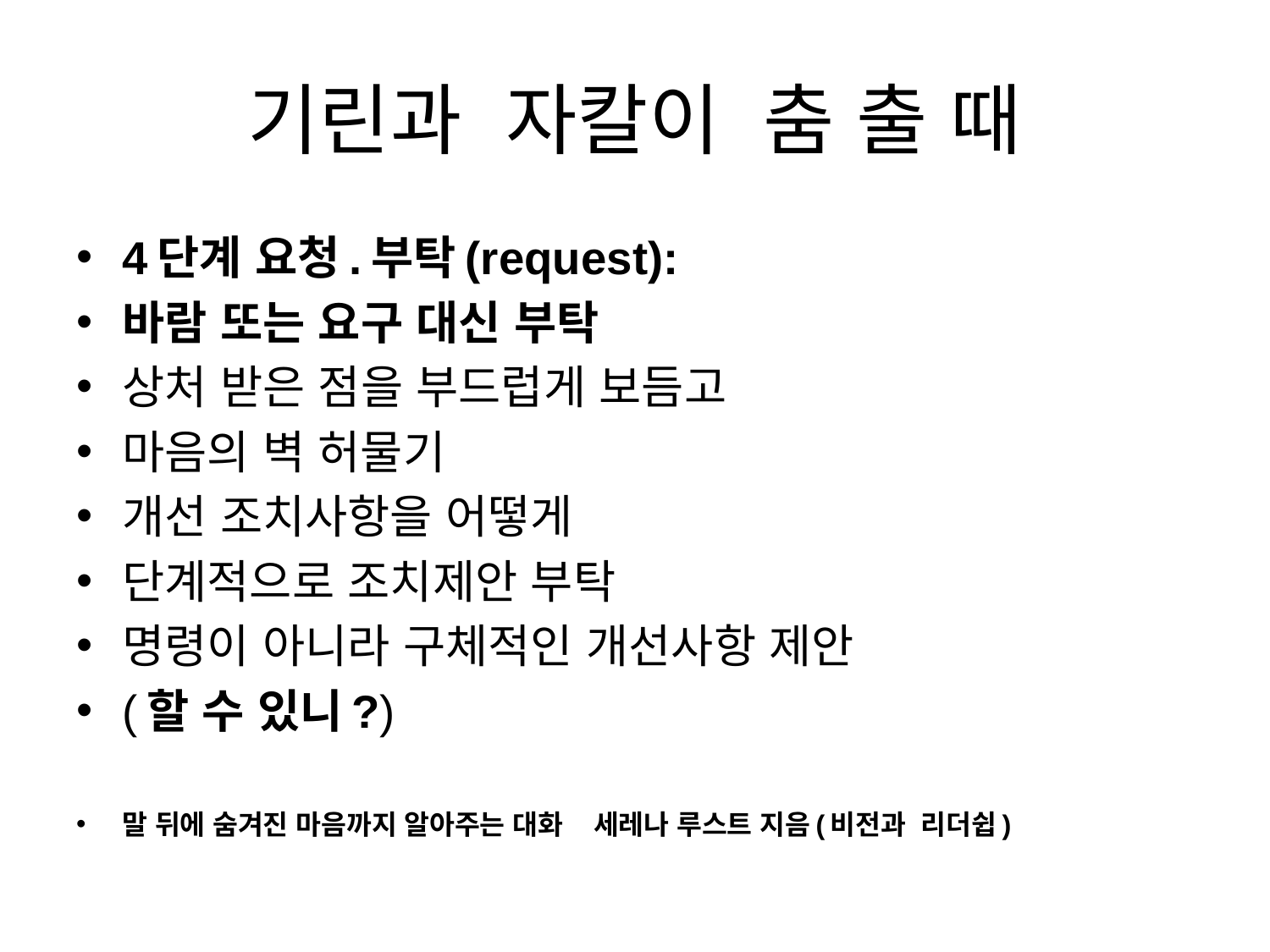

# 기린과  자칼이  춤 출 때
4단계 요청.부탁(request):
바람 또는 요구 대신 부탁
상처 받은 점을 부드럽게 보듬고
마음의 벽 허물기
개선 조치사항을 어떻게
단계적으로 조치제안 부탁
명령이 아니라 구체적인 개선사항 제안
(할 수 있니?)

말 뒤에 숨겨진 마음까지 알아주는 대화    세레나 루스트 지음(비전과  리더쉽)